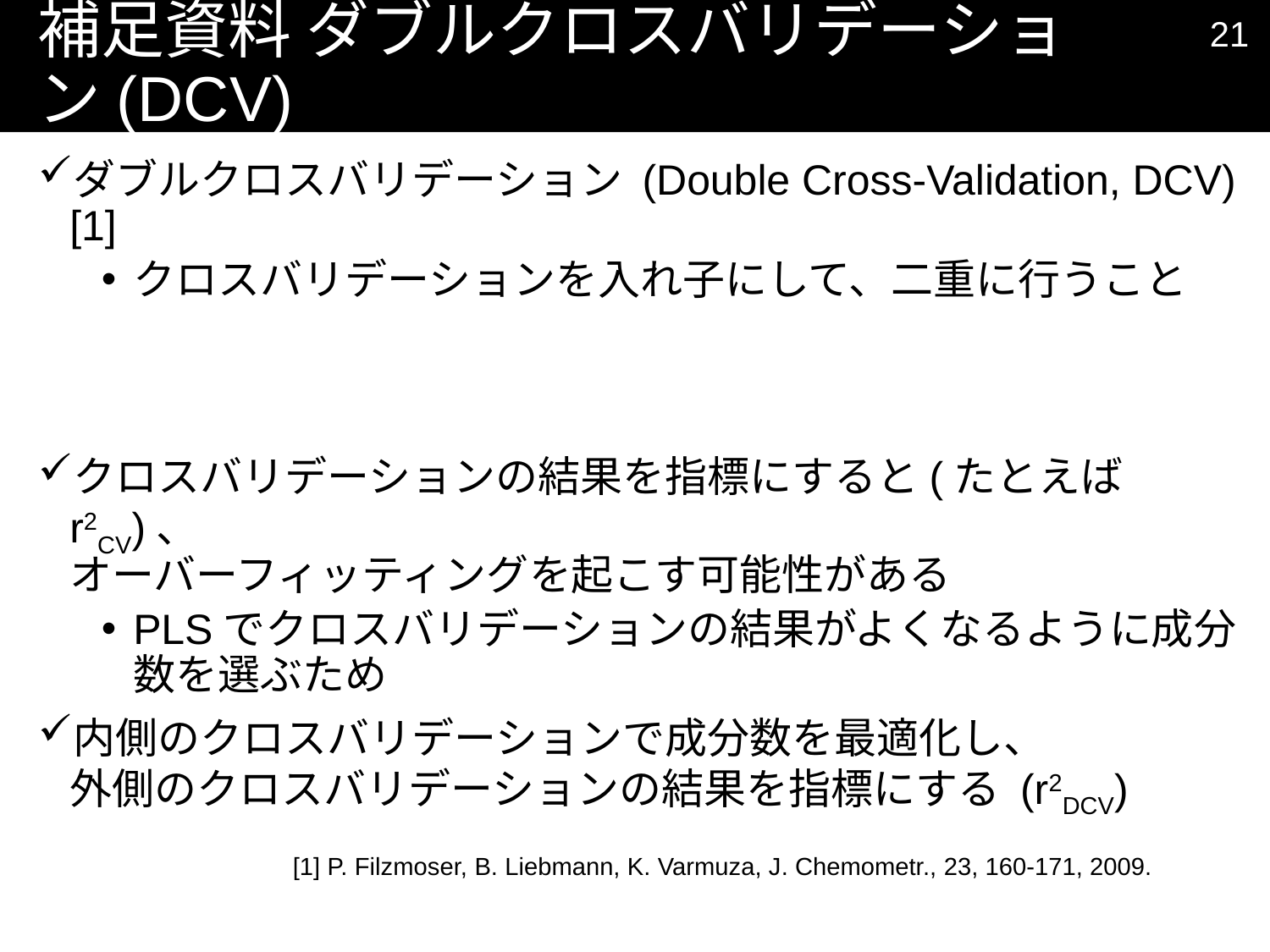

21
# 補足資料 ダブルクロスバリデーション(DCV)
ダブルクロスバリデーション (Double Cross-Validation, DCV) [1]
クロスバリデーションを入れ子にして、二重に行うこと

クロスバリデーションの結果を指標にすると(たとえば r2CV)、
オーバーフィッティングを起こす可能性がある
PLSでクロスバリデーションの結果がよくなるように成分数を選ぶため
内側のクロスバリデーションで成分数を最適化し、
外側のクロスバリデーションの結果を指標にする (r2DCV)
[1] P. Filzmoser, B. Liebmann, K. Varmuza, J. Chemometr., 23, 160-171, 2009.